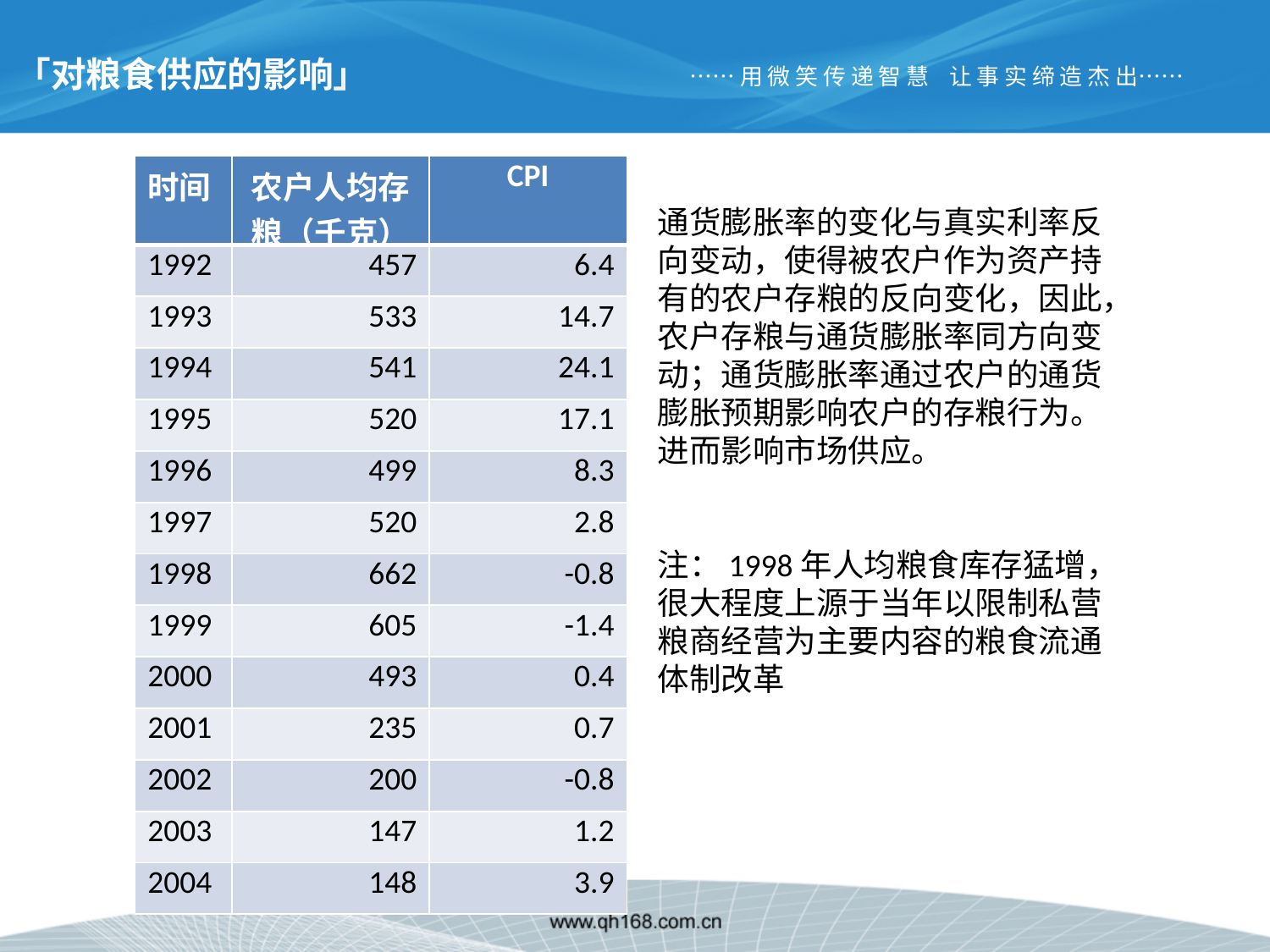

「对粮食供应的影响」
……用 微 笑 传 递 智 慧    让 事 实 缔 造 杰 出……
| 时间 | 农户人均存粮（千克） | CPI |
| --- | --- | --- |
| 1992 | 457 | 6.4 |
| 1993 | 533 | 14.7 |
| 1994 | 541 | 24.1 |
| 1995 | 520 | 17.1 |
| 1996 | 499 | 8.3 |
| 1997 | 520 | 2.8 |
| 1998 | 662 | -0.8 |
| 1999 | 605 | -1.4 |
| 2000 | 493 | 0.4 |
| 2001 | 235 | 0.7 |
| 2002 | 200 | -0.8 |
| 2003 | 147 | 1.2 |
| 2004 | 148 | 3.9 |
通货膨胀率的变化与真实利率反向变动，使得被农户作为资产持有的农户存粮的反向变化，因此，农户存粮与通货膨胀率同方向变动；通货膨胀率通过农户的通货膨胀预期影响农户的存粮行为。进而影响市场供应。

注：1998年人均粮食库存猛增，很大程度上源于当年以限制私营粮商经营为主要内容的粮食流通体制改革